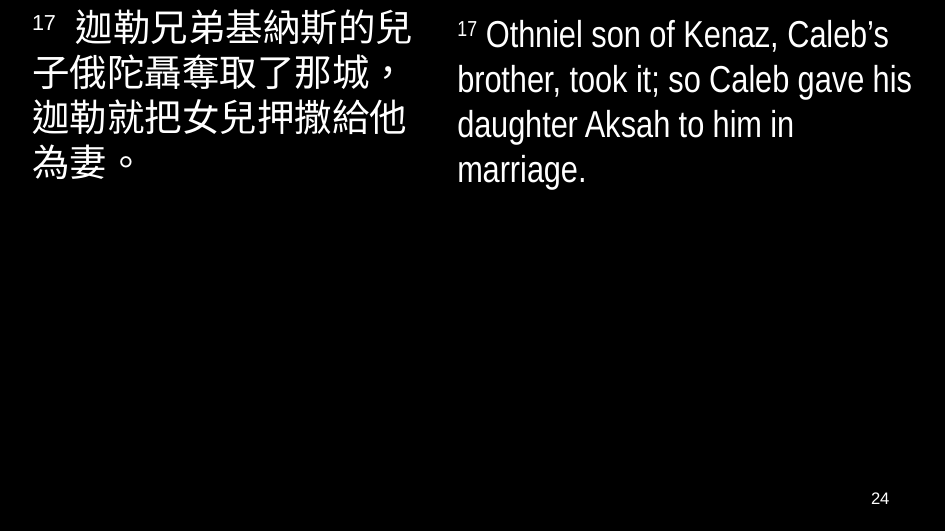

17 迦勒兄弟基納斯的兒子俄陀聶奪取了那城，迦勒就把女兒押撒給他為妻。
17 Othniel son of Kenaz, Caleb’s brother, took it; so Caleb gave his daughter Aksah to him in marriage.
24